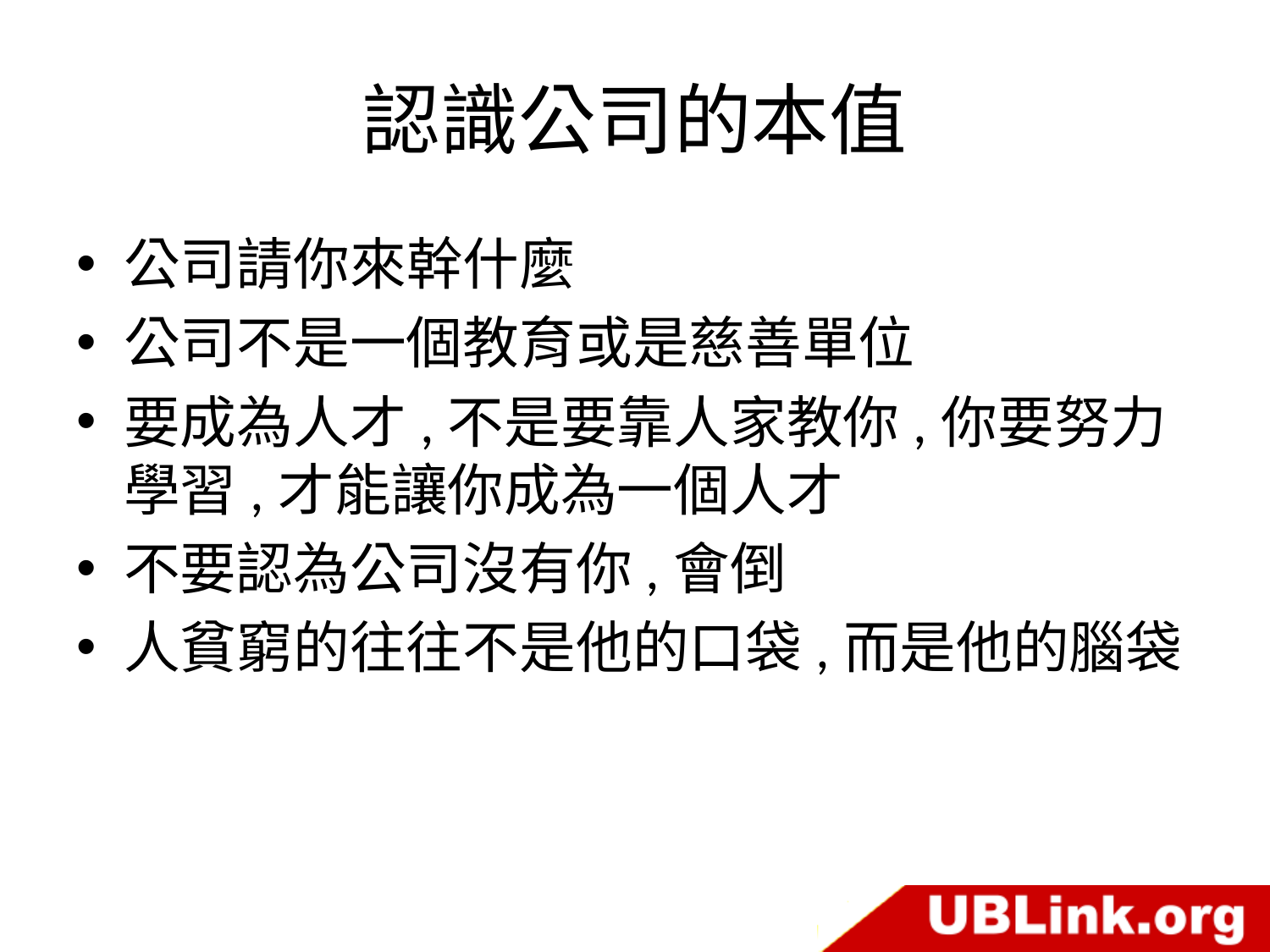

# 認識公司的本值
公司請你來幹什麼
公司不是一個教育或是慈善單位
要成為人才,不是要靠人家教你,你要努力學習,才能讓你成為一個人才
不要認為公司沒有你,會倒
人貧窮的往往不是他的口袋,而是他的腦袋